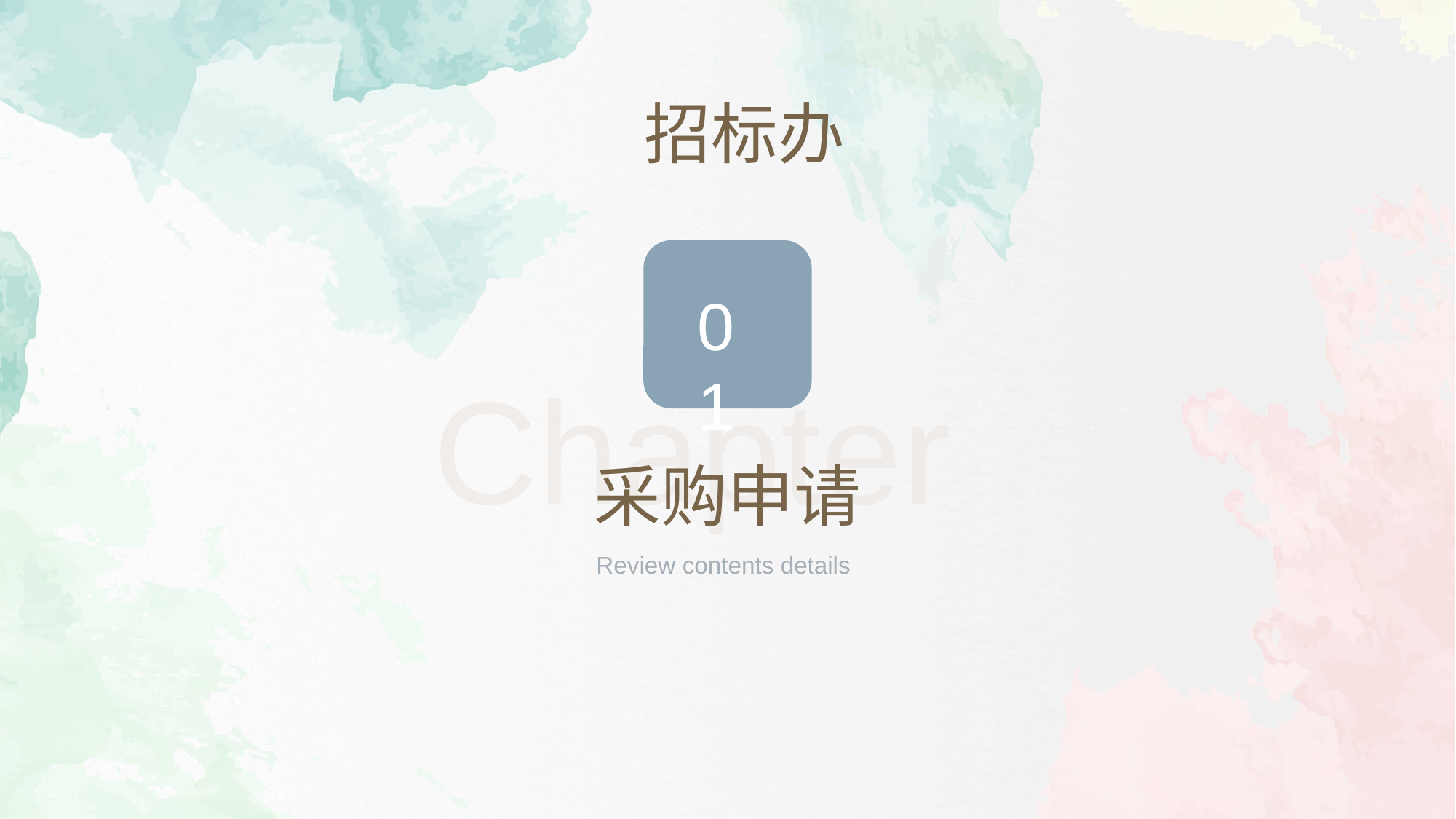

招标办

01
Chapter
采购申请
Review contents details